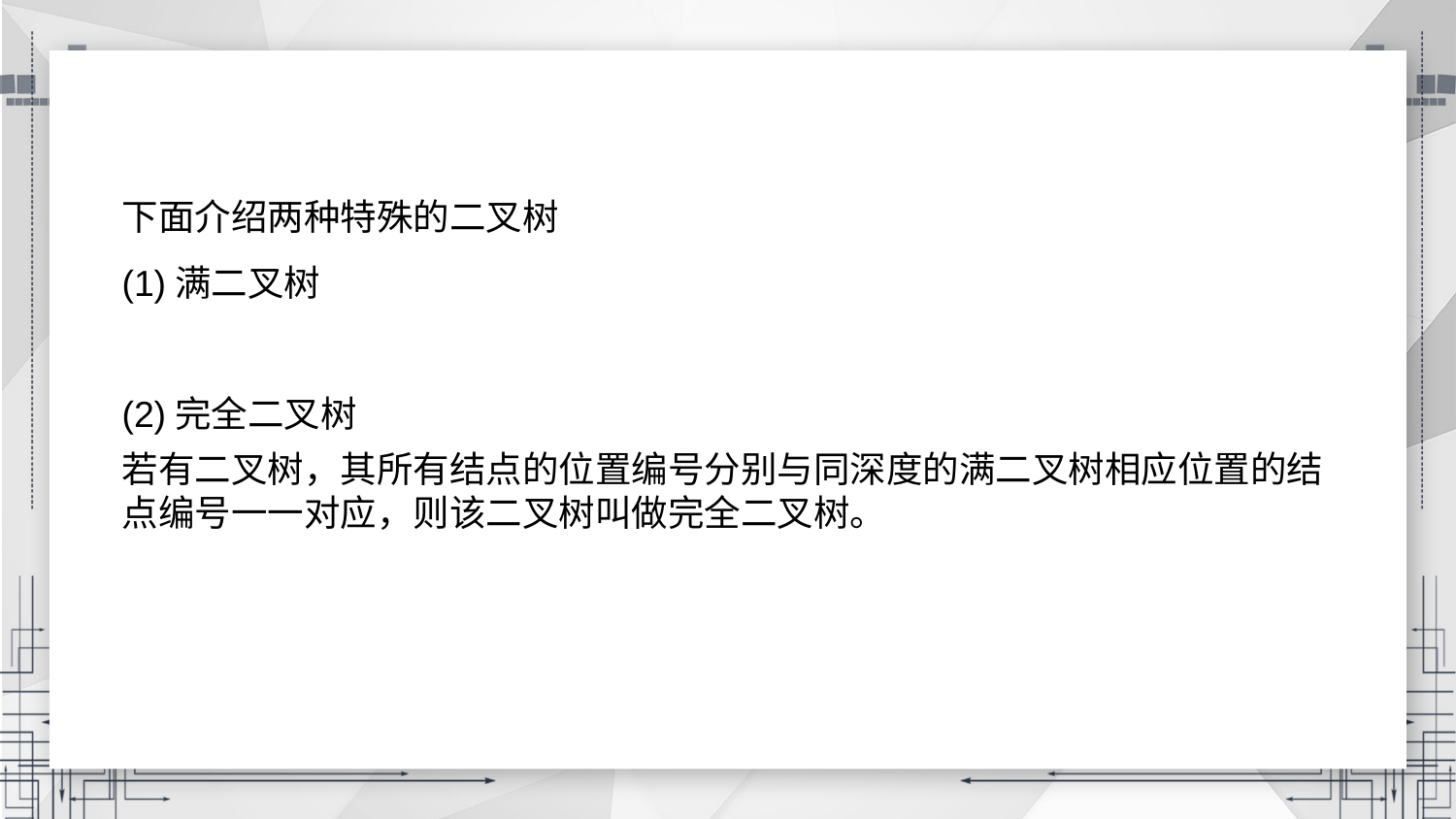

下面介绍两种特殊的二叉树
(1)满二叉树

(2)完全二叉树
若有二叉树，其所有结点的位置编号分别与同深度的满二叉树相应位置的结点编号一一对应，则该二叉树叫做完全二叉树。